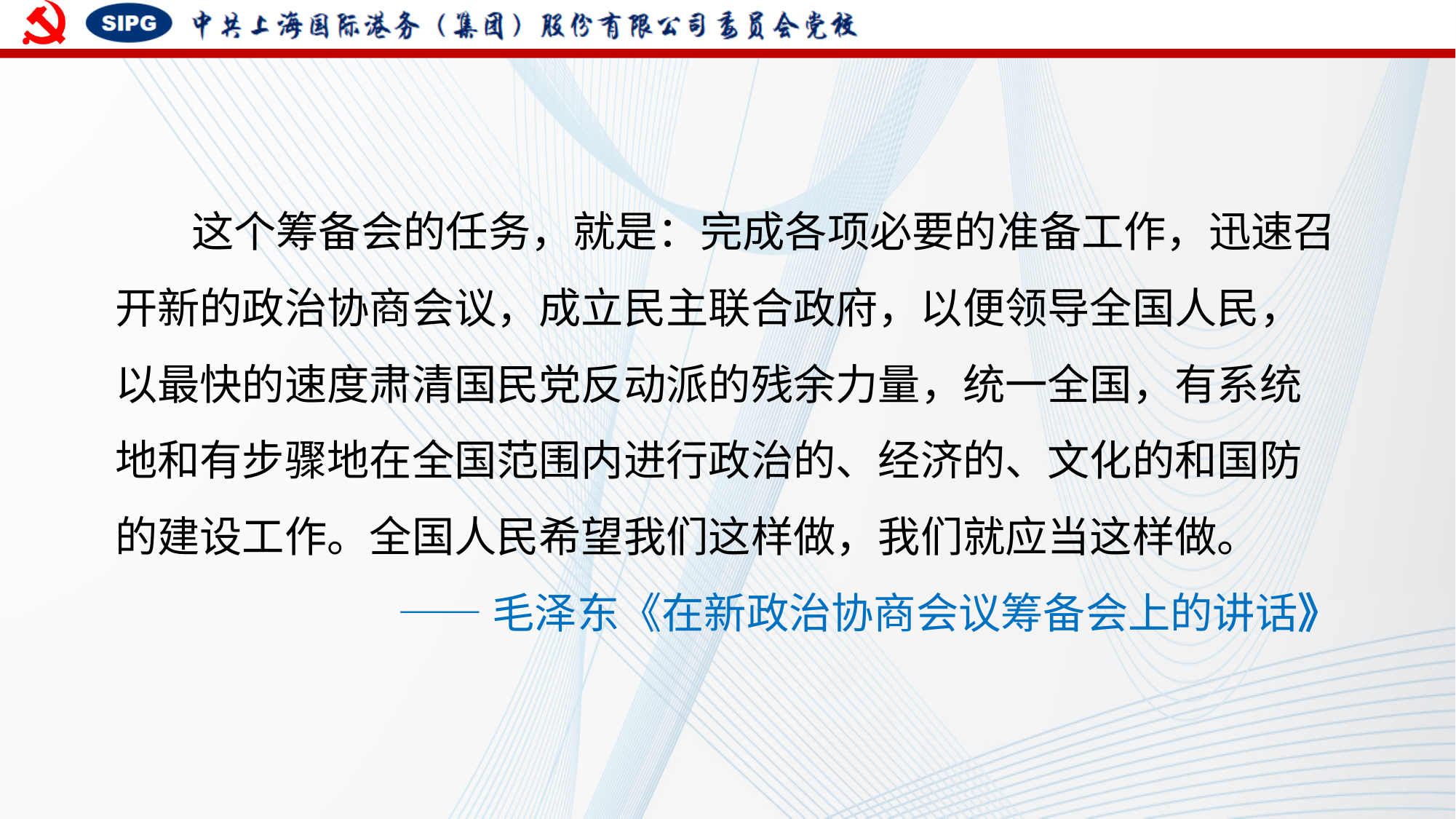

这个筹备会的任务，就是：完成各项必要的准备工作，迅速召开新的政治协商会议，成立民主联合政府，以便领导全国人民，以最快的速度肃清国民党反动派的残余力量，统一全国，有系统地和有步骤地在全国范围内进行政治的、经济的、文化的和国防的建设工作。全国人民希望我们这样做，我们就应当这样做。
——毛泽东《在新政治协商会议筹备会上的讲话》